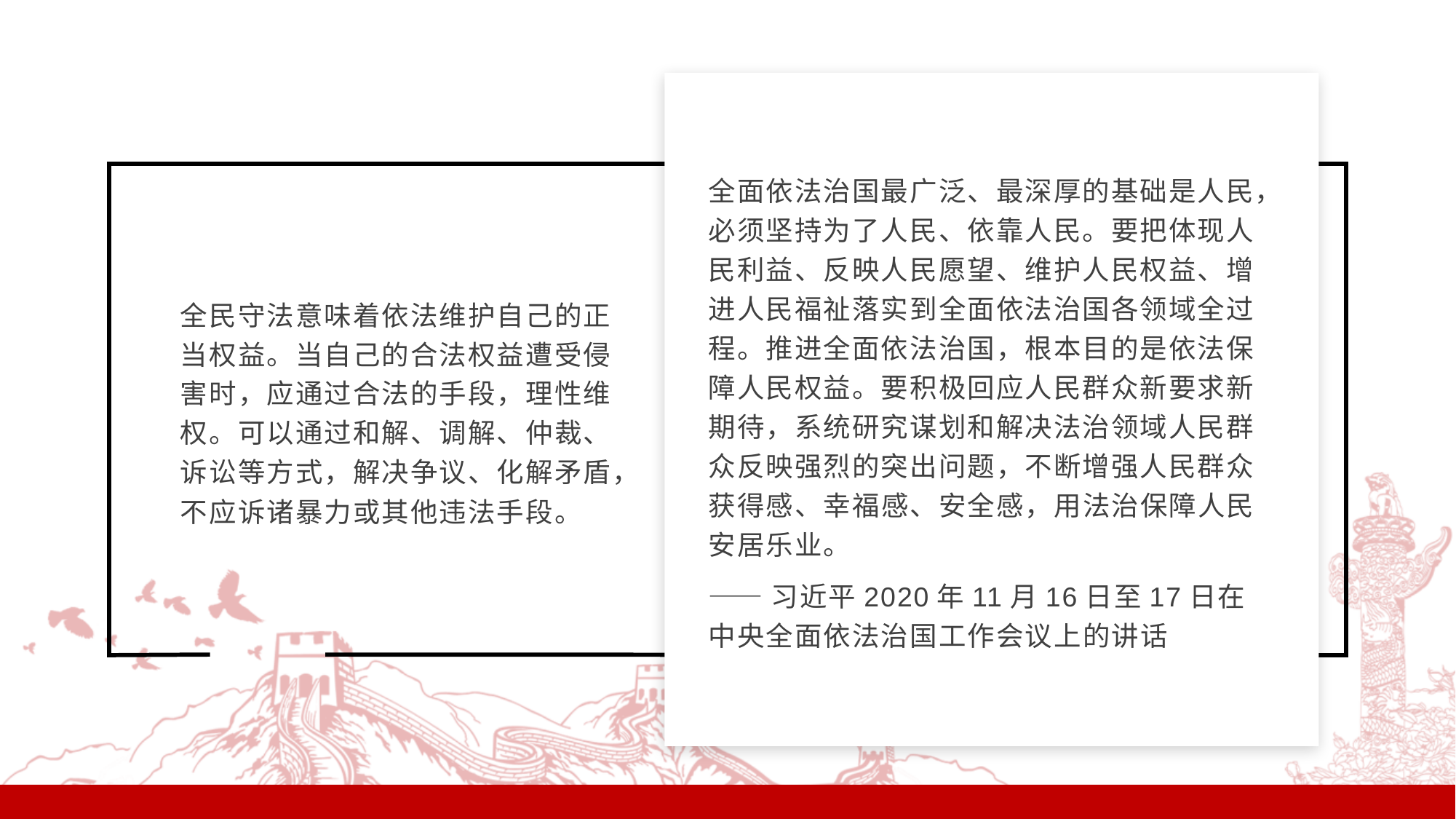

全面依法治国最广泛、最深厚的基础是人民，必须坚持为了人民、依靠人民。要把体现人民利益、反映人民愿望、维护人民权益、增进人民福祉落实到全面依法治国各领域全过程。推进全面依法治国，根本目的是依法保障人民权益。要积极回应人民群众新要求新期待，系统研究谋划和解决法治领域人民群众反映强烈的突出问题，不断增强人民群众获得感、幸福感、安全感，用法治保障人民安居乐业。
——习近平2020年11月16日至17日在中央全面依法治国工作会议上的讲话

全民守法意味着依法维护自己的正当权益。当自己的合法权益遭受侵害时，应通过合法的手段，理性维权。可以通过和解、调解、仲裁、诉讼等方式，解决争议、化解矛盾，不应诉诸暴力或其他违法手段。